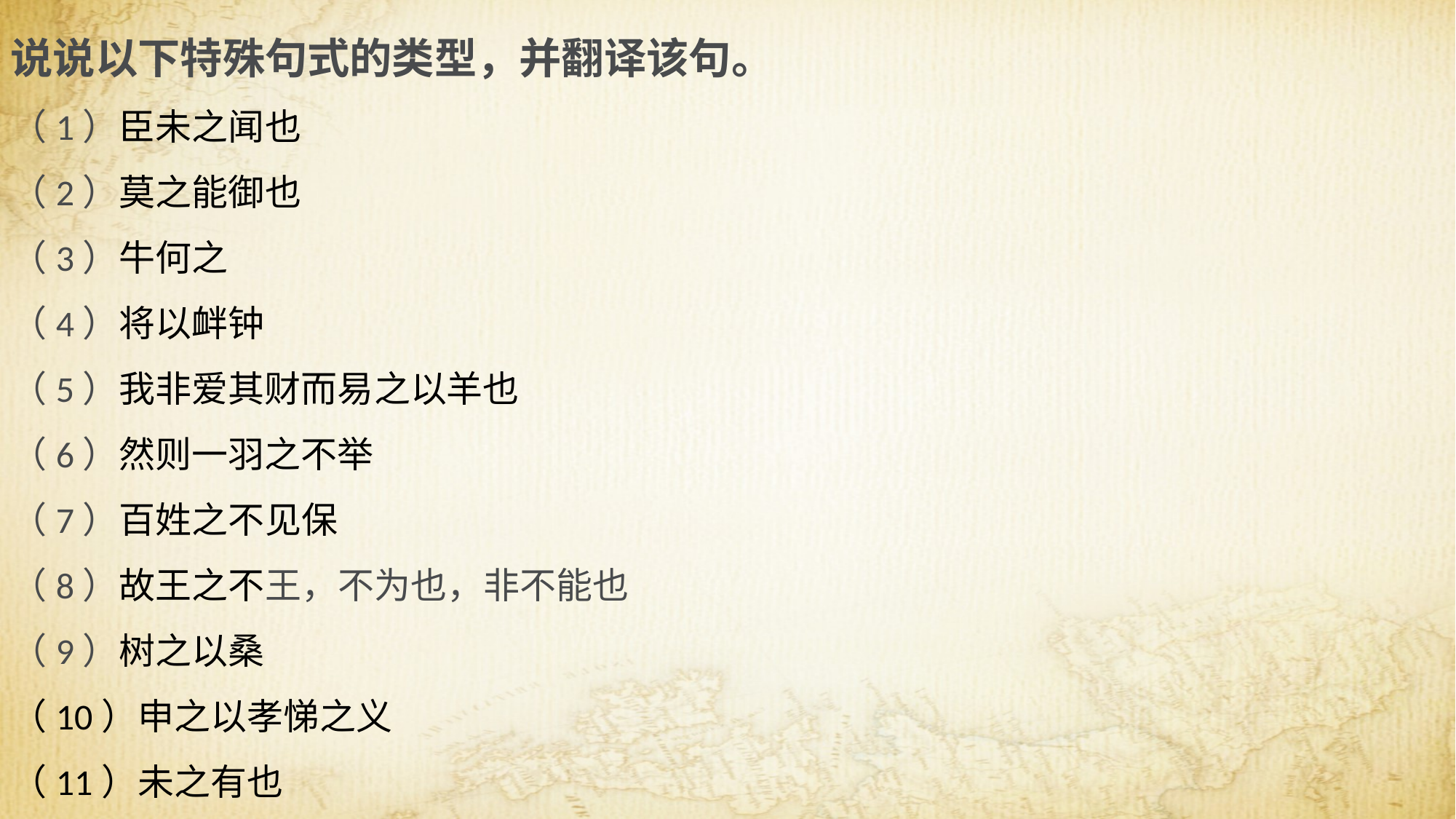

说说以下特殊句式的类型，并翻译该句。
（1）臣未之闻也
（2）莫之能御也
（3）牛何之
（4）将以衅钟
（5）我非爱其财而易之以羊也
（6）然则一羽之不举
（7）百姓之不见保
（8）故王之不王，不为也，非不能也
（9）树之以桑
（10）申之以孝悌之义
（11）未之有也